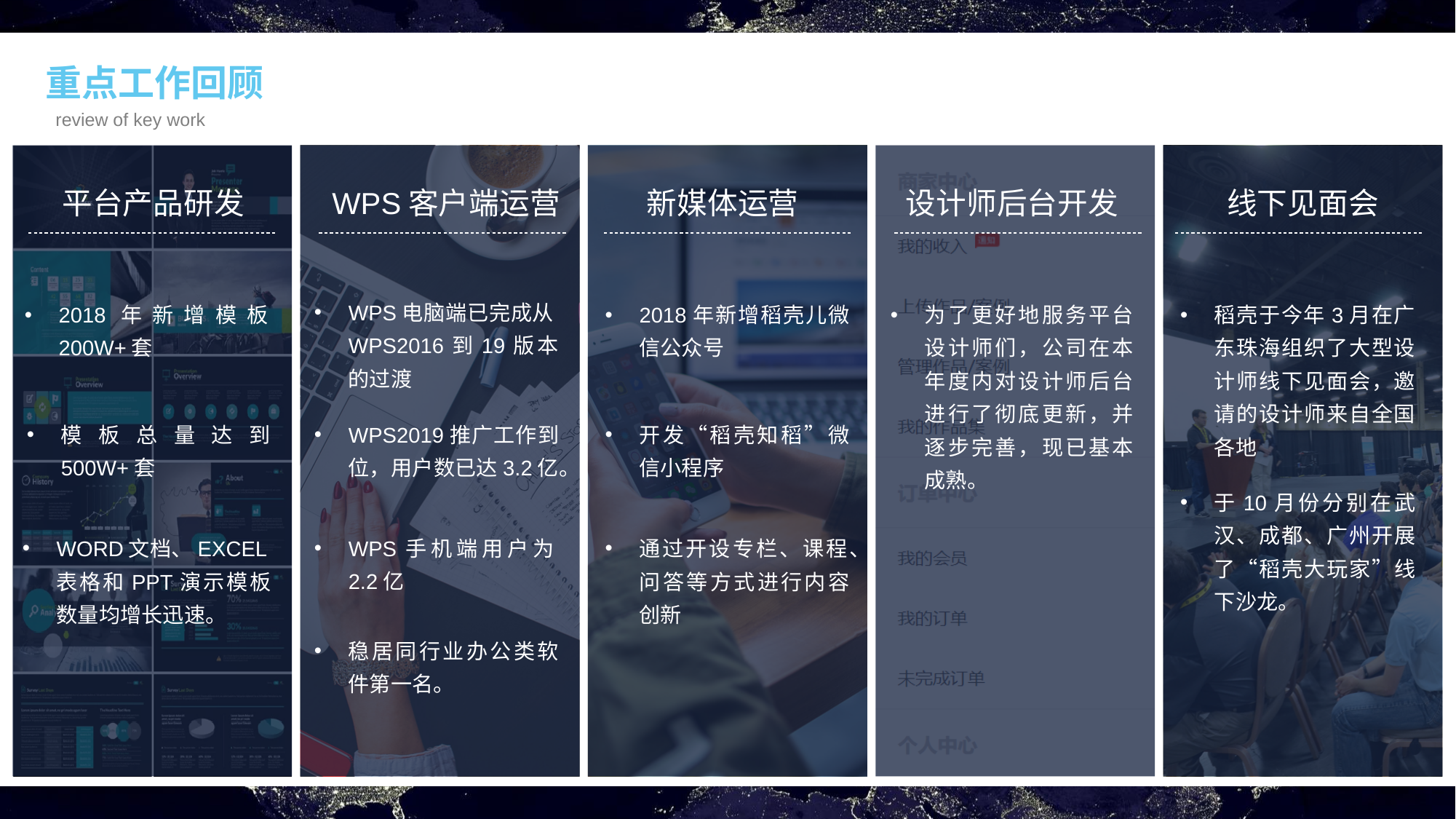

重点工作回顾
review of key work

平台产品研发
WPS客户端运营
新媒体运营
设计师后台开发
线下见面会
WPS电脑端已完成从WPS2016到19版本的过渡
2018年新增模板200W+套
2018年新增稻壳儿微信公众号
为了更好地服务平台设计师们，公司在本年度内对设计师后台进行了彻底更新，并逐步完善，现已基本成熟。
稻壳于今年3月在广东珠海组织了大型设计师线下见面会，邀请的设计师来自全国各地
模板总量达到500W+套
WPS2019推广工作到位，用户数已达3.2亿。
开发“稻壳知稻”微信小程序
于10月份分别在武汉、成都、广州开展了“稻壳大玩家”线下沙龙。
WORD文档、EXCEL表格和PPT演示模板数量均增长迅速。
WPS手机端用户为2.2亿
通过开设专栏、课程、问答等方式进行内容创新
稳居同行业办公类软件第一名。